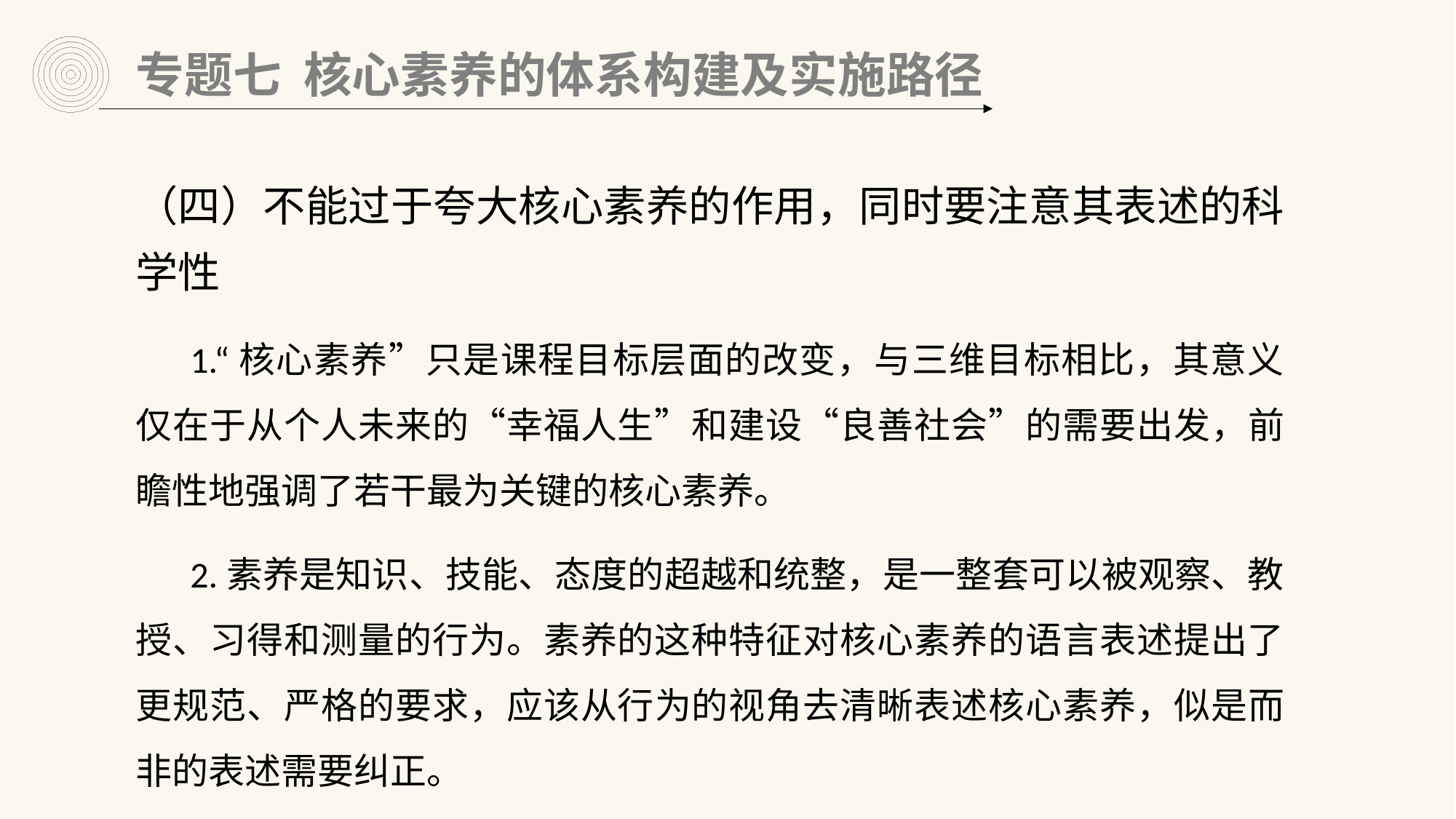

专题七  核心素养的体系构建及实施路径
（四）不能过于夸大核心素养的作用，同时要注意其表述的科学性
1.“核心素养”只是课程目标层面的改变，与三维目标相比，其意义仅在于从个人未来的“幸福人生”和建设“良善社会”的需要出发，前瞻性地强调了若干最为关键的核心素养。
2.素养是知识、技能、态度的超越和统整，是一整套可以被观察、教授、习得和测量的行为。素养的这种特征对核心素养的语言表述提出了更规范、严格的要求，应该从行为的视角去清晰表述核心素养，似是而非的表述需要纠正。